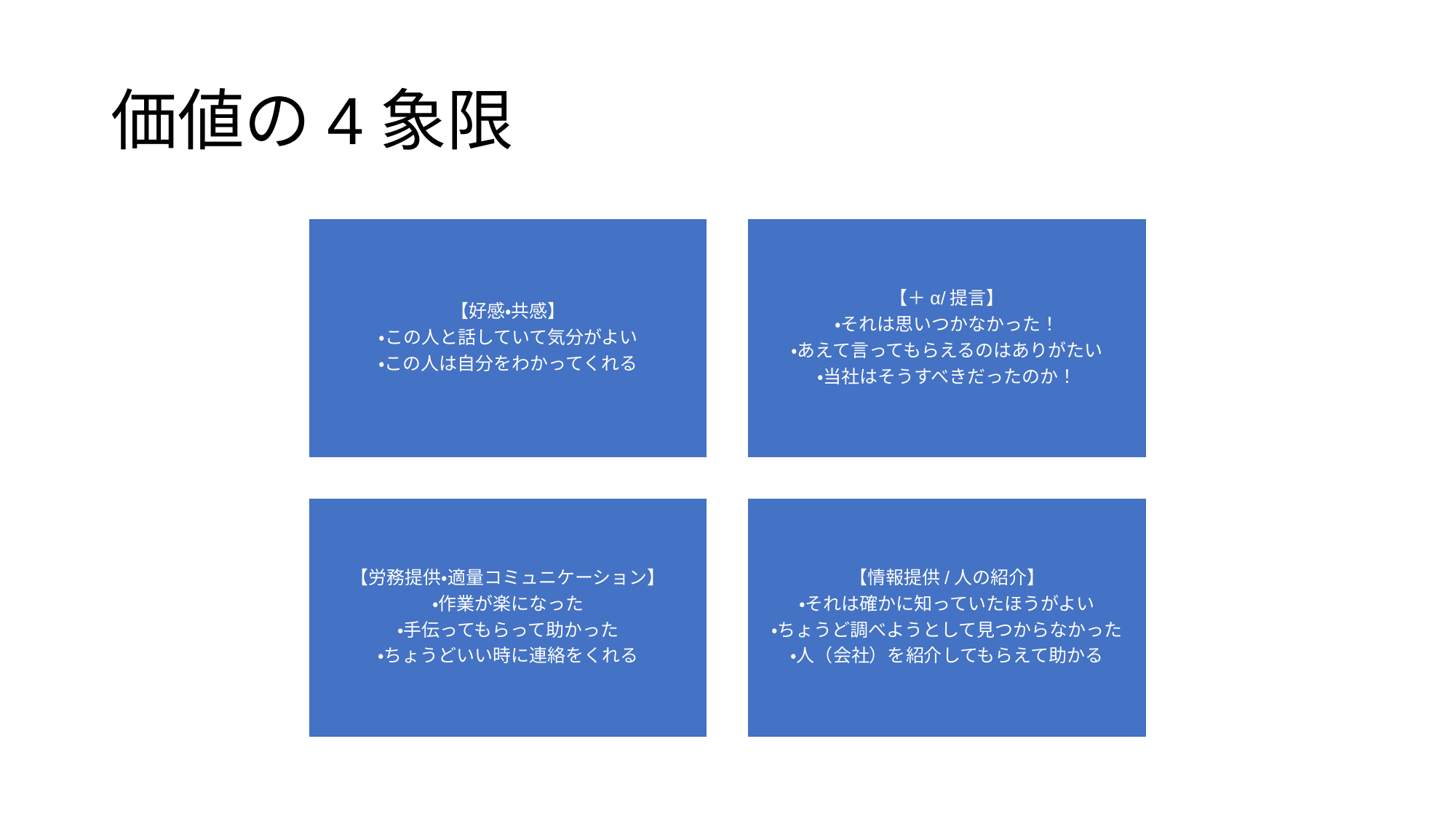

# 価値の4象限
【好感・共感】
・この人と話していて気分がよい
・この人は自分をわかってくれる
【＋α/提言】
・それは思いつかなかった！
・あえて言ってもらえるのはありがたい
・当社はそうすべきだったのか！
【労務提供・適量コミュニケーション】
・作業が楽になった
・手伝ってもらって助かった
・ちょうどいい時に連絡をくれる
【情報提供/人の紹介】
・それは確かに知っていたほうがよい
・ちょうど調べようとして見つからなかった
・人（会社）を紹介してもらえて助かる